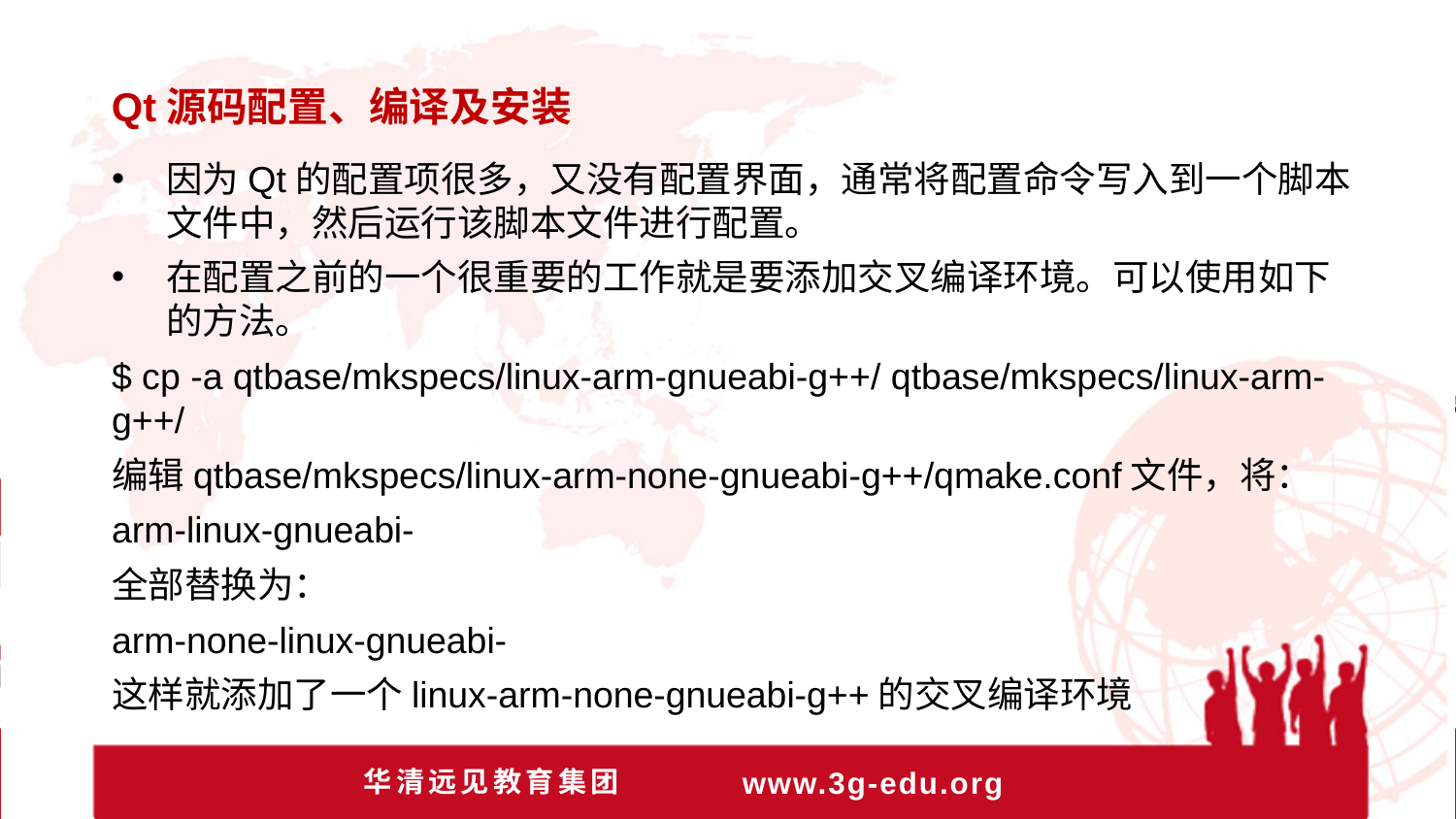

Qt源码配置、编译及安装
因为Qt的配置项很多，又没有配置界面，通常将配置命令写入到一个脚本文件中，然后运行该脚本文件进行配置。
在配置之前的一个很重要的工作就是要添加交叉编译环境。可以使用如下的方法。
$ cp -a qtbase/mkspecs/linux-arm-gnueabi-g++/ qtbase/mkspecs/linux-arm-g++/
编辑qtbase/mkspecs/linux-arm-none-gnueabi-g++/qmake.conf文件，将：
arm-linux-gnueabi-
全部替换为：
arm-none-linux-gnueabi-
这样就添加了一个linux-arm-none-gnueabi-g++的交叉编译环境